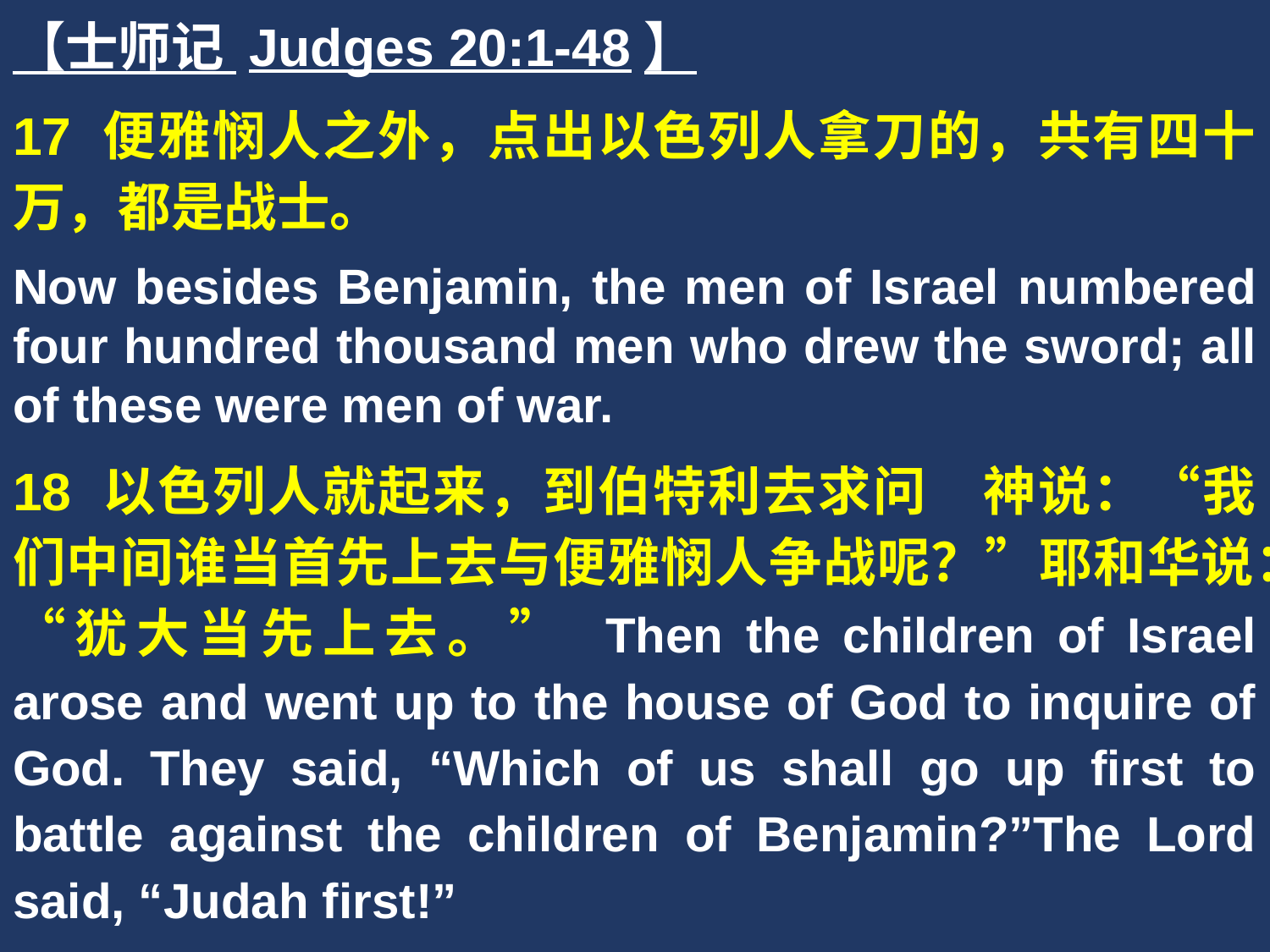

【士师记 Judges 20:1-48】
17 便雅悯人之外，点出以色列人拿刀的，共有四十万，都是战士。
Now besides Benjamin, the men of Israel numbered four hundred thousand men who drew the sword; all of these were men of war.
18 以色列人就起来，到伯特利去求问　神说：“我们中间谁当首先上去与便雅悯人争战呢？”耶和华说：“犹大当先上去。” Then the children of Israel arose and went up to the house of God to inquire of God. They said, “Which of us shall go up first to battle against the children of Benjamin?”The Lord said, “Judah first!”